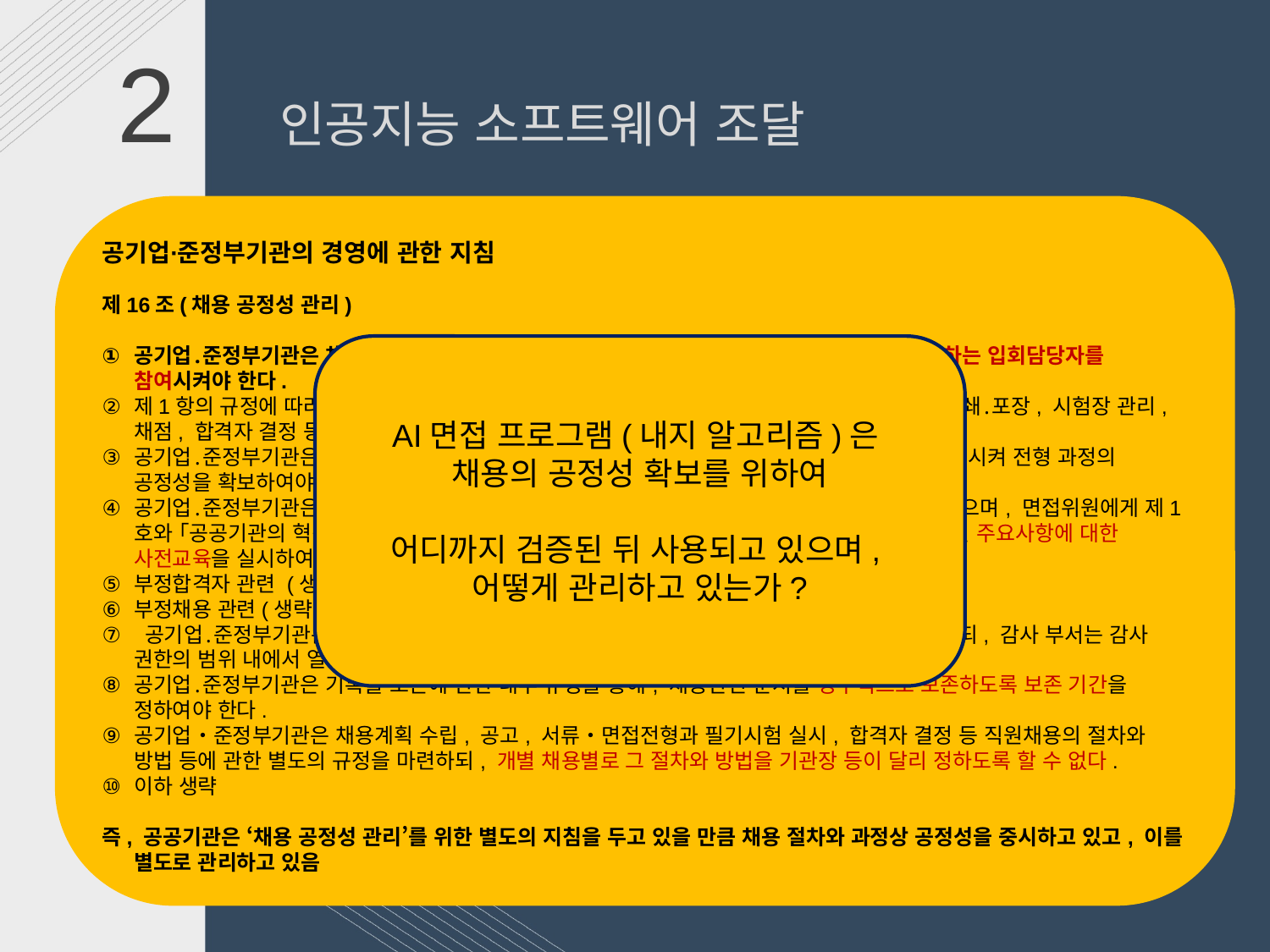

2    인공지능 소프트웨어 조달
공기업∙준정부기관의 경영에 관한 지침

제16조(채용 공정성 관리)

공기업․준정부기관은 채용 과정에 감사부서의 장이나 직원 또는 감사부서의 장의 권한을 대리하는 입회담당자를 참여시켜야 한다.
제1항의 규정에 따라 감사부서가 참여하여야 하는 채용 과정에는 위탁업체 계약, 문제추출․인쇄․포장, 시험장 관리, 채점, 합격자 결정 등 채용의 전체 세부 과정이 포함된다.
공기업․준정부기관은 다음 각 호의 기준에 따라 서류전형과 면접전형에 외부 관련 전문가를 참여시켜 전형 과정의 공정성을 확보하여야 한다. – 각 호 자격 언급
공기업․준정부기관은 다음 각 호에 해당하는 자를 서류전형 및 면접전형의 위원이 되게 할 수 없으며, 면접위원에게 제1호와 ｢공공기관의 혁신에 관한 지침｣(이하 “혁신지침”) 제22조에 따른 기준 등 면접과 관련된 주요사항에 대한 사전교육을 실시하여야 한다. – 각 호 자격 언급
부정합격자 관련 (생략)
부정채용 관련(생략)
 공기업․준정부기관은 채용과 관련된 서류를, 인사부서와 감사부서에서 동시에 관리하도록 하되, 감사 부서는 감사 권한의 범위 내에서 열람하도록 한다.
공기업․준정부기관은 기록물 보존에 관한 내부 규정을 통해, 채용관련 문서를 영구적으로 보존하도록 보존 기간을 정하여야 한다.
공기업‧준정부기관은 채용계획 수립, 공고, 서류‧면접전형과 필기시험 실시, 합격자 결정 등 직원채용의 절차와 방법 등에 관한 별도의 규정을 마련하되, 개별 채용별로 그 절차와 방법을 기관장 등이 달리 정하도록 할 수 없다.
이하 생략

즉, 공공기관은 ‘채용 공정성 관리’를 위한 별도의 지침을 두고 있을 만큼 채용 절차와 과정상 공정성을 중시하고 있고, 이를 별도로 관리하고 있음
문제의 제기

AI면접 프로그램(내지 알고리즘)은
채용의 공정성 확보를 위하여

어디까지 검증된 뒤 사용되고 있으며,
어떻게 관리하고 있는가?